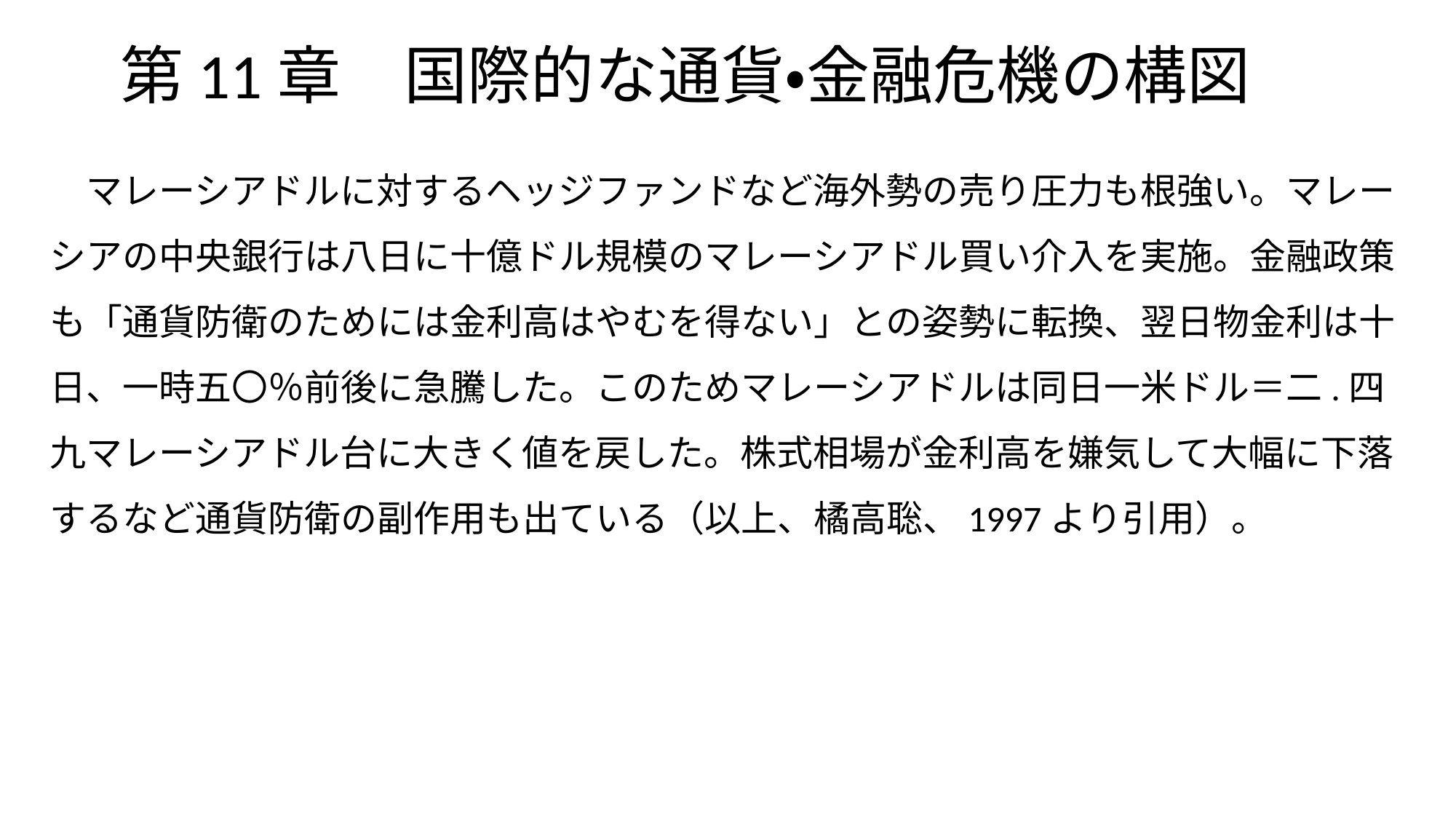

# 第11章　国際的な通貨・金融危機の構図
　マレーシアドルに対するヘッジファンドなど海外勢の売り圧力も根強い。マレーシアの中央銀行は八日に十億ドル規模のマレーシアドル買い介入を実施。金融政策も「通貨防衛のためには金利高はやむを得ない」との姿勢に転換、翌日物金利は十日、一時五〇％前後に急騰した。このためマレーシアドルは同日一米ドル＝二.四九マレーシアドル台に大きく値を戻した。株式相場が金利高を嫌気して大幅に下落するなど通貨防衛の副作用も出ている（以上、橘高聡、1997より引用）。